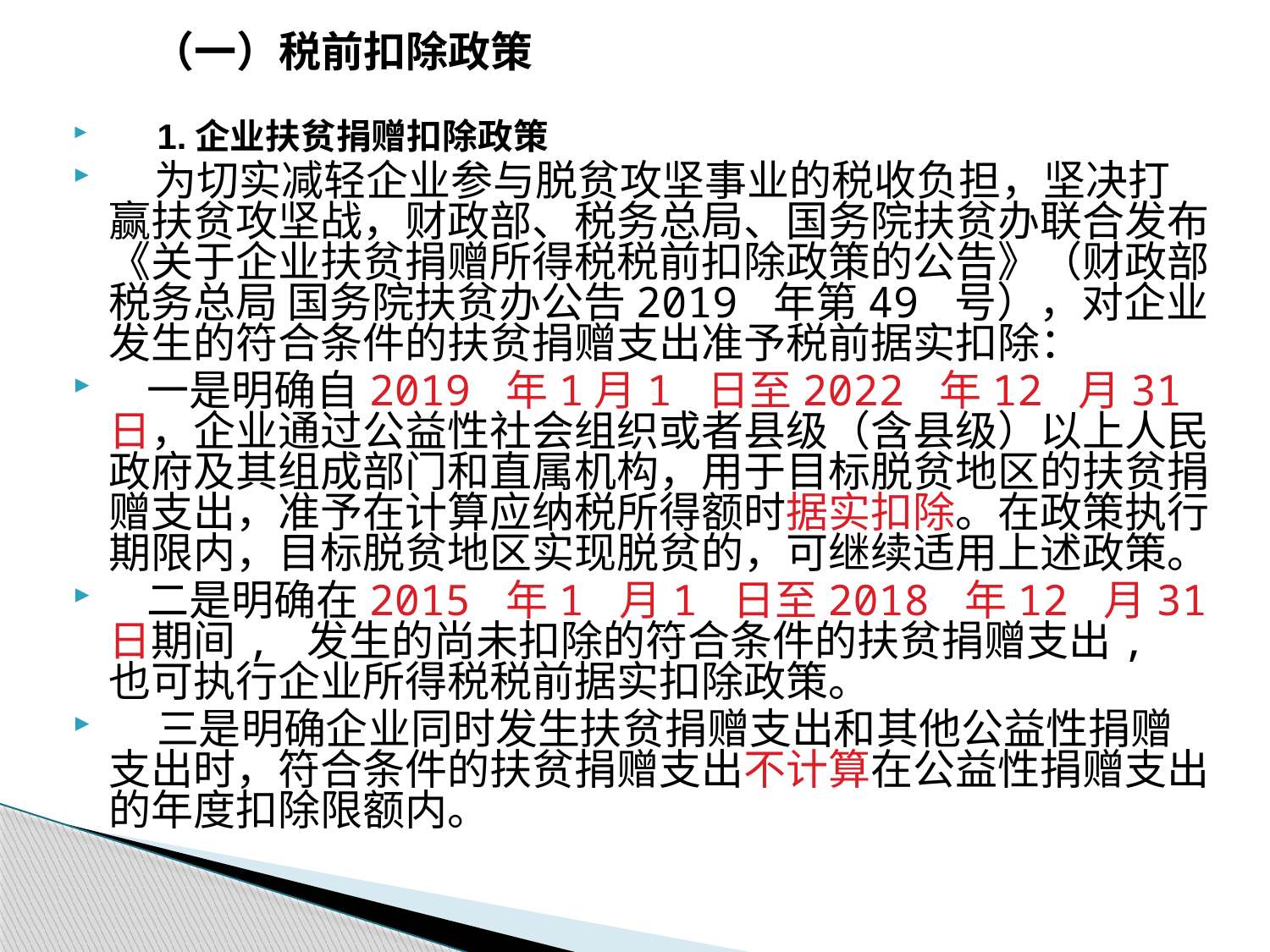

# （一）税前扣除政策
     1.企业扶贫捐赠扣除政策
    为切实减轻企业参与脱贫攻坚事业的税收负担，坚决打赢扶贫攻坚战，财政部、税务总局、国务院扶贫办联合发布《关于企业扶贫捐赠所得税税前扣除政策的公告》（财政部税务总局 国务院扶贫办公告2019 年第49 号），对企业发生的符合条件的扶贫捐赠支出准予税前据实扣除：
   一是明确自2019 年1月1 日至2022 年12 月31 日，企业通过公益性社会组织或者县级（含县级）以上人民政府及其组成部门和直属机构，用于目标脱贫地区的扶贫捐赠支出，准予在计算应纳税所得额时据实扣除。在政策执行期限内，目标脱贫地区实现脱贫的，可继续适用上述政策。
   二是明确在2015 年1 月1 日至2018 年12 月31 日期间, 发生的尚未扣除的符合条件的扶贫捐赠支出, 也可执行企业所得税税前据实扣除政策。
    三是明确企业同时发生扶贫捐赠支出和其他公益性捐赠支出时，符合条件的扶贫捐赠支出不计算在公益性捐赠支出的年度扣除限额内。